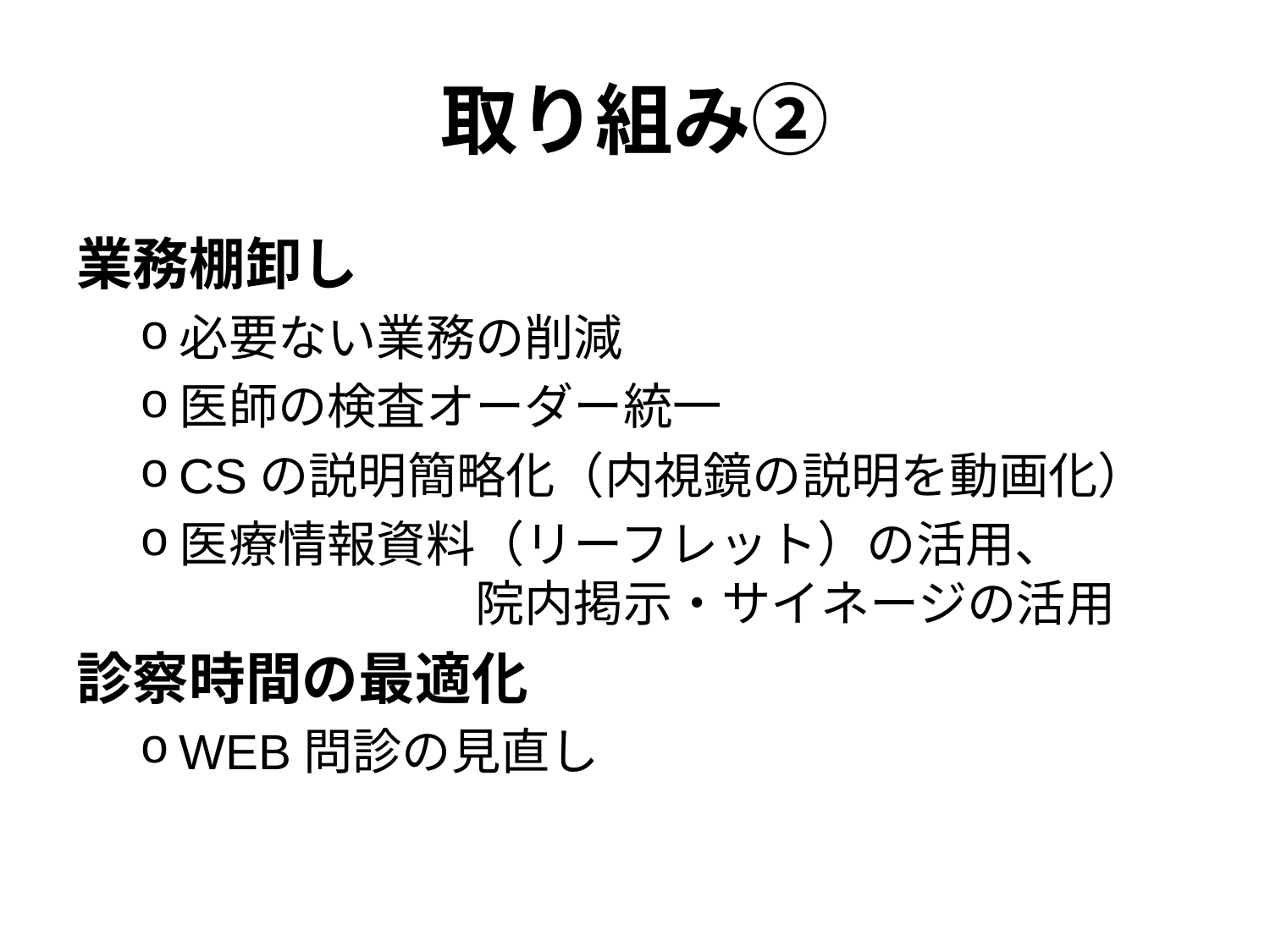

# 取り組み②
業務棚卸し
必要ない業務の削減
医師の検査オーダー統一
CSの説明簡略化（内視鏡の説明を動画化）
医療情報資料（リーフレット）の活用、　　　　　　　　院内掲示・サイネージの活用
診察時間の最適化
WEB問診の見直し